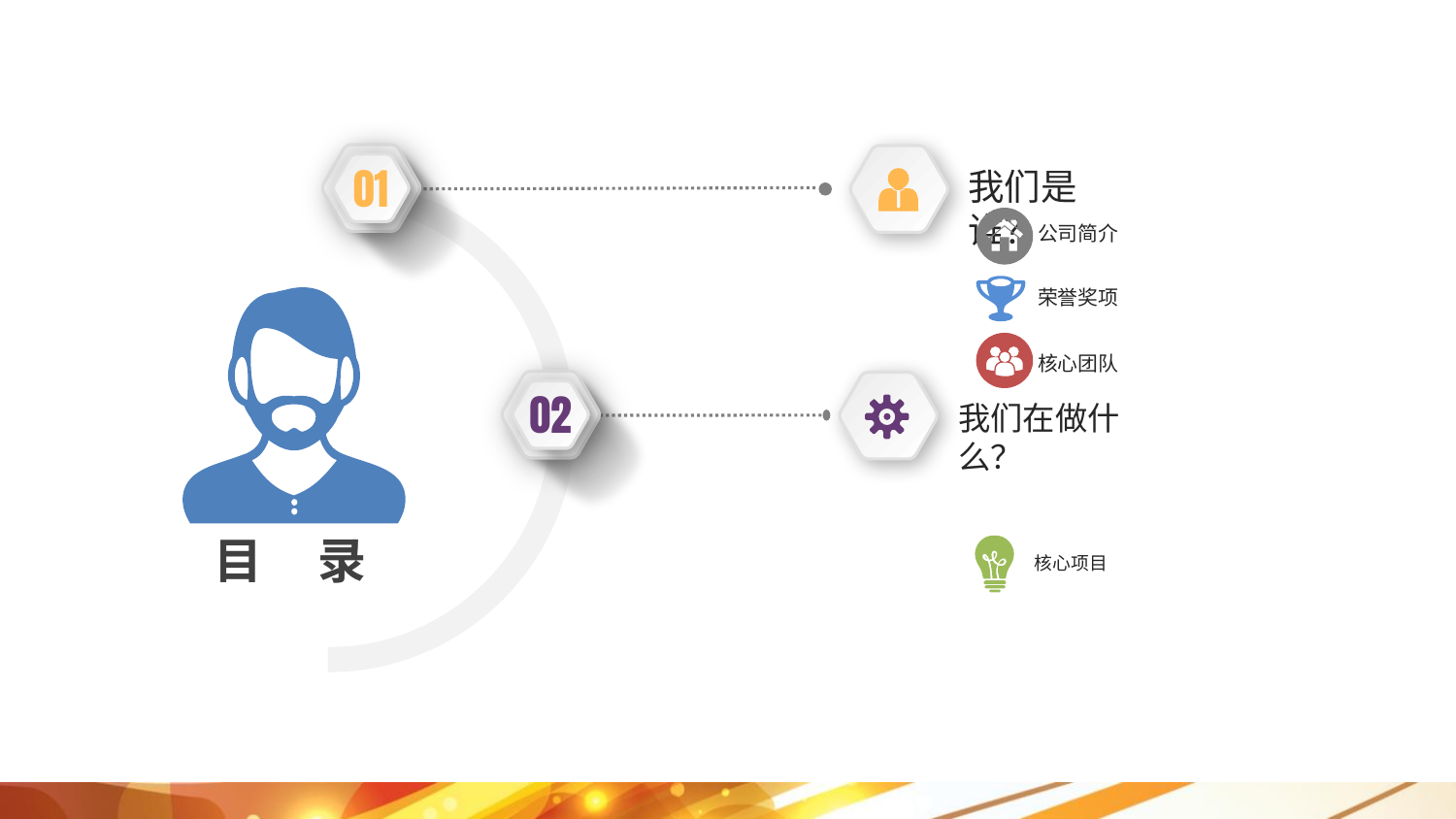

01

我们是谁？

         公司简介

         荣誉奖项

         核心团队

02

我们在做什么？

目     录

核心项目